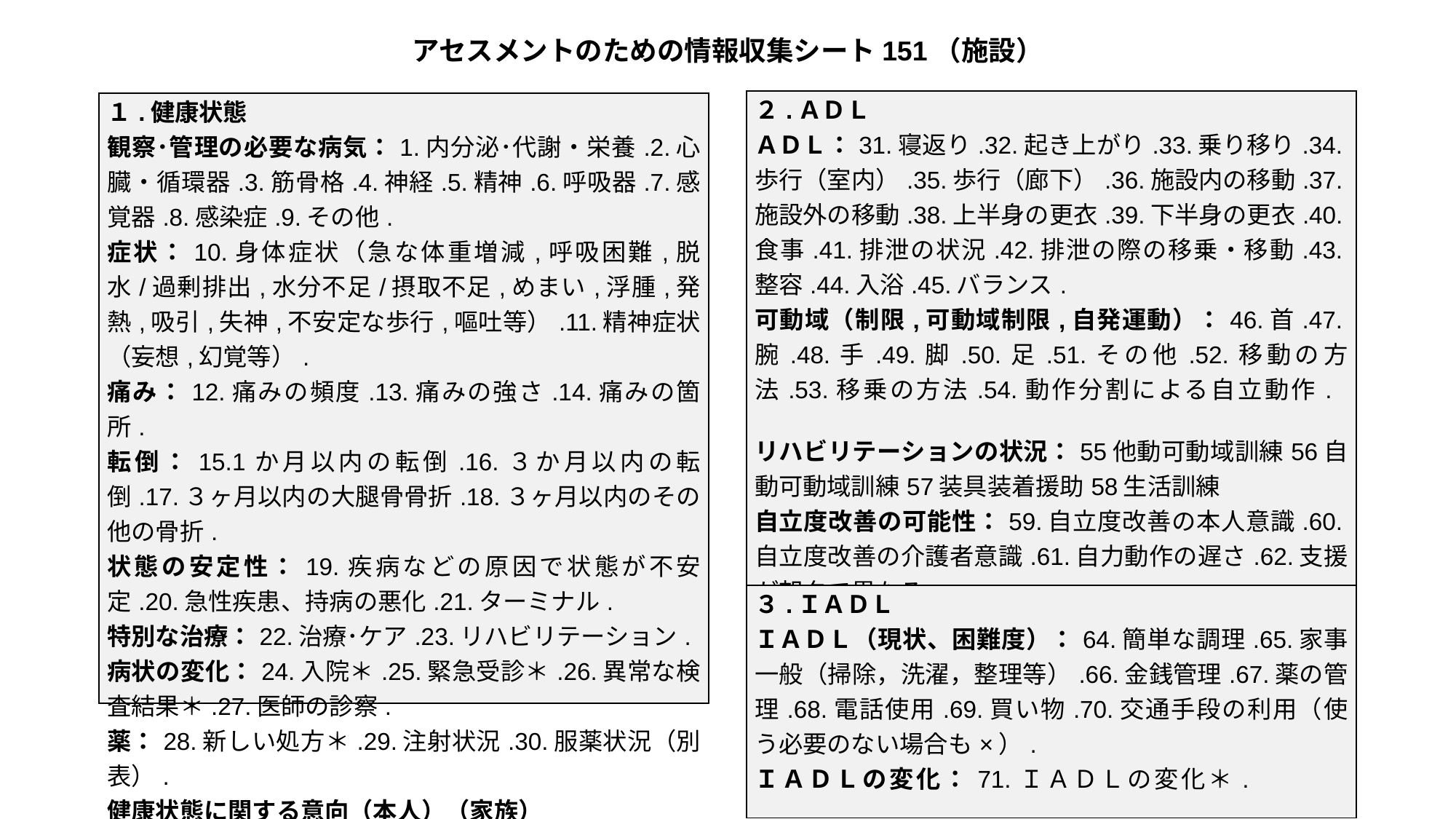

アセスメントのための情報収集シート151（施設）
| ２.ＡＤＬ ＡＤＬ：31.寝返り.32.起き上がり.33.乗り移り.34.歩行（室内）.35.歩行（廊下）.36.施設内の移動.37.施設外の移動.38.上半身の更衣.39.下半身の更衣.40.食事.41.排泄の状況.42.排泄の際の移乗・移動.43.整容.44.入浴.45.バランス. 可動域（制限,可動域制限,自発運動）：46.首.47.腕.48.手.49.脚.50.足.51.その他.52.移動の方法.53.移乗の方法.54.動作分割による自立動作. リハビリテーションの状況：55他動可動域訓練56自動可動域訓練57装具装着援助58生活訓練 自立度改善の可能性：59.自立度改善の本人意識.60.自立度改善の介護者意識.61.自力動作の遅さ.62.支援が朝夕で異なる. 変化：63.ＡＤＬの変化＊. ＡＤＬに関する意向（本人）（家族） |
| --- |
| ３.ＩＡＤＬ ＩＡＤＬ（現状、困難度）：64.簡単な調理.65.家事一般（掃除，洗濯，整理等）.66.金銭管理.67.薬の管理.68.電話使用.69.買い物.70.交通手段の利用（使う必要のない場合も×）. ＩＡＤＬの変化：71.ＩＡＤＬの変化＊. ＩＡＤＬに関する意向（本人）（家族） |
| １.健康状態 観察･管理の必要な病気：1.内分泌･代謝・栄養.2.心臓・循環器.3.筋骨格.4.神経.5.精神.6.呼吸器.7.感覚器.8.感染症.9.その他. 症状：10.身体症状（急な体重増減,呼吸困難,脱水/過剰排出,水分不足/摂取不足,めまい,浮腫,発熱,吸引,失神,不安定な歩行,嘔吐等）.11.精神症状（妄想,幻覚等）. 痛み：12.痛みの頻度.13.痛みの強さ.14.痛みの箇所. 転倒：15.1か月以内の転倒.16.３か月以内の転倒.17.３ヶ月以内の大腿骨骨折.18.３ヶ月以内のその他の骨折. 状態の安定性：19.疾病などの原因で状態が不安定.20.急性疾患、持病の悪化.21.ターミナル. 特別な治療：22.治療･ケア.23.リハビリテーション. 病状の変化：24.入院＊.25.緊急受診＊.26.異常な検査結果＊.27.医師の診察. 薬：28.新しい処方＊.29.注射状況.30.服薬状況（別表）. 健康状態に関する意向（本人）（家族） |
| --- |